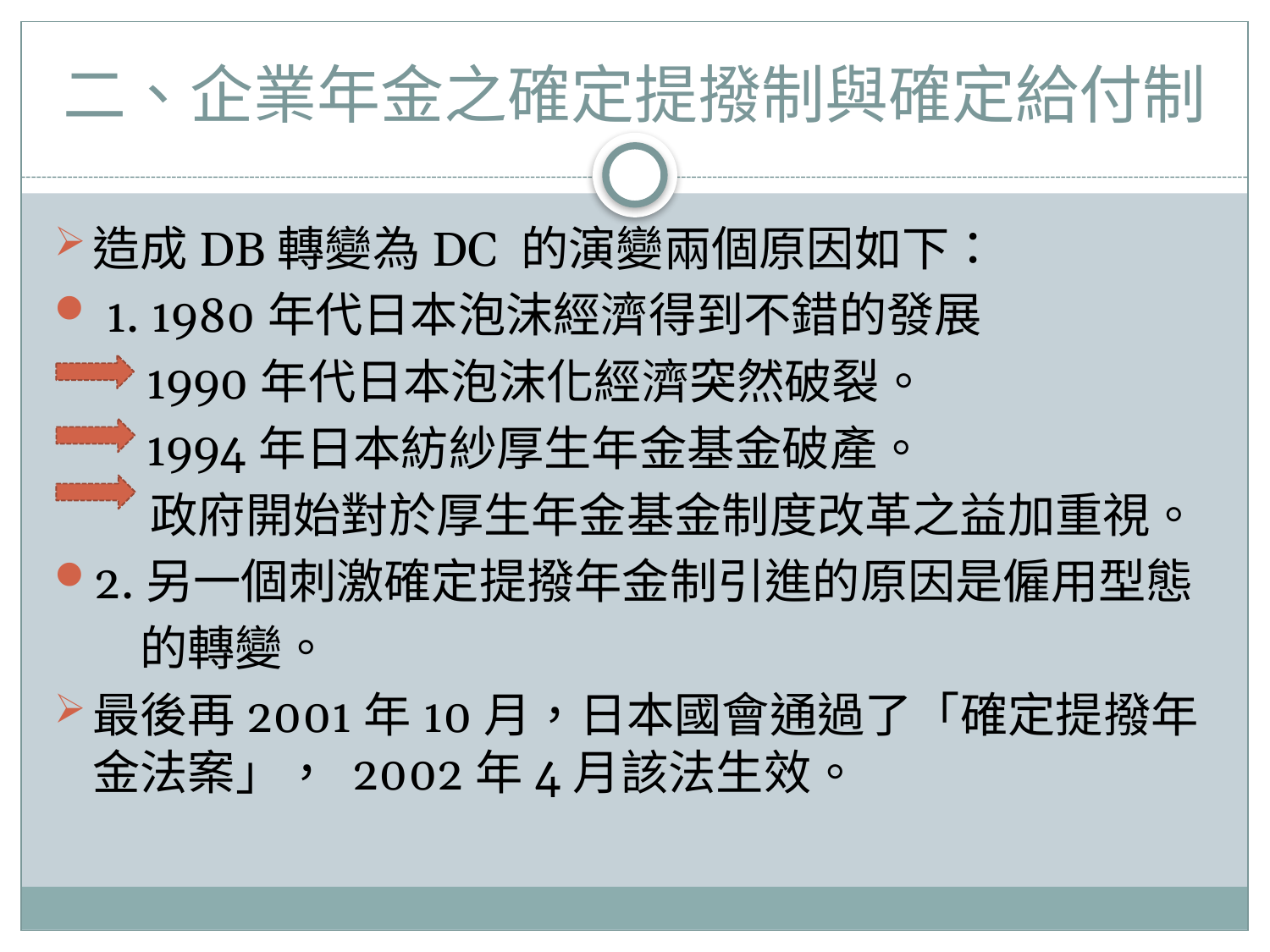

# 二、企業年金之確定提撥制與確定給付制
造成DB轉變為DC 的演變兩個原因如下：
 1. 1980年代日本泡沫經濟得到不錯的發展
        1990年代日本泡沫化經濟突然破裂。
        1994年日本紡紗厚生年金基金破產。
        政府開始對於厚生年金基金制度改革之益加重視。
2.另一個刺激確定提撥年金制引進的原因是僱用型態
       的轉變。
最後再2001年10月，日本國會通過了「確定提撥年金法案」， 2002年4月該法生效。